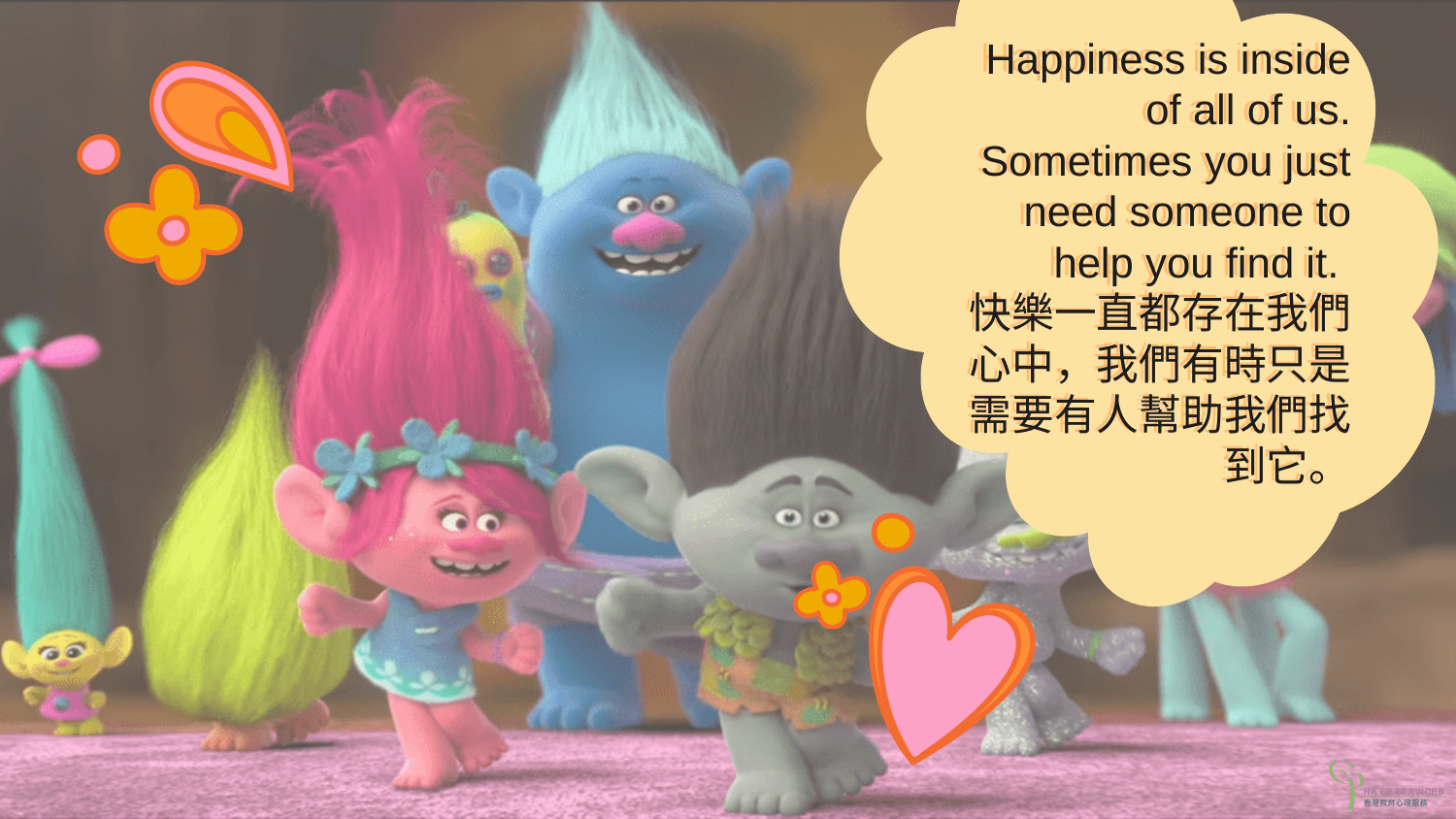

# Happiness is inside of all of us. Sometimes you just need someone to help you find it.
快樂一直都存在我們心中，我們有時只是需要有人幫助我們找到它。